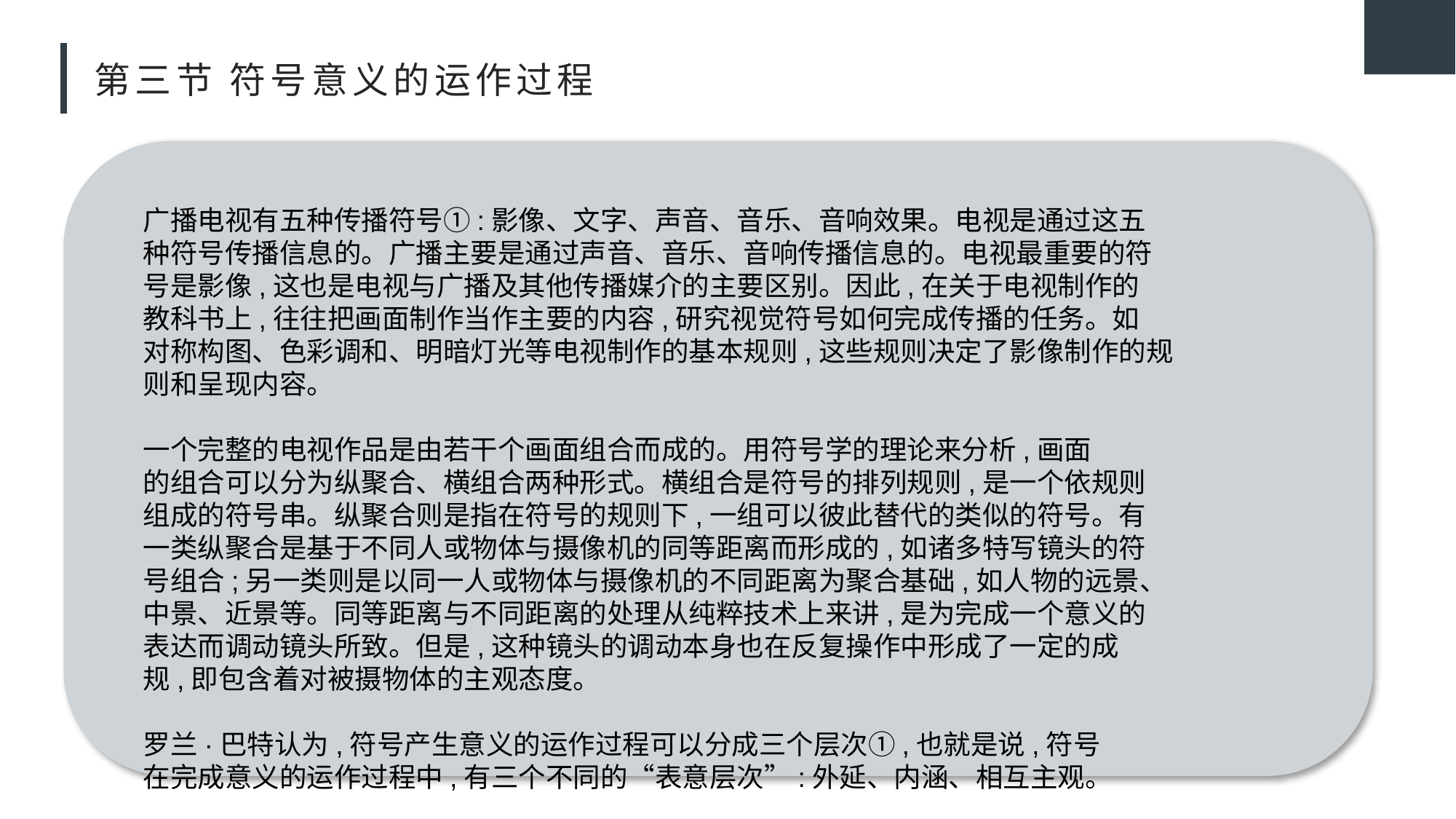

# 第三节 符号意义的运作过程

广播电视有五种传播符号①:影像、文字、声音、音乐、音响效果。电视是通过这五
种符号传播信息的。广播主要是通过声音、音乐、音响传播信息的。电视最重要的符
号是影像,这也是电视与广播及其他传播媒介的主要区别。因此,在关于电视制作的
教科书上,往往把画面制作当作主要的内容,研究视觉符号如何完成传播的任务。如
对称构图、色彩调和、明暗灯光等电视制作的基本规则,这些规则决定了影像制作的规
则和呈现内容。

一个完整的电视作品是由若干个画面组合而成的。用符号学的理论来分析,画面
的组合可以分为纵聚合、横组合两种形式。横组合是符号的排列规则,是一个依规则
组成的符号串。纵聚合则是指在符号的规则下,一组可以彼此替代的类似的符号。有
一类纵聚合是基于不同人或物体与摄像机的同等距离而形成的,如诸多特写镜头的符
号组合;另一类则是以同一人或物体与摄像机的不同距离为聚合基础,如人物的远景、
中景、近景等。同等距离与不同距离的处理从纯粹技术上来讲,是为完成一个意义的
表达而调动镜头所致。但是,这种镜头的调动本身也在反复操作中形成了一定的成
规,即包含着对被摄物体的主观态度。

罗兰·巴特认为,符号产生意义的运作过程可以分成三个层次①,也就是说,符号
在完成意义的运作过程中,有三个不同的“表意层次”:外延、内涵、相互主观。